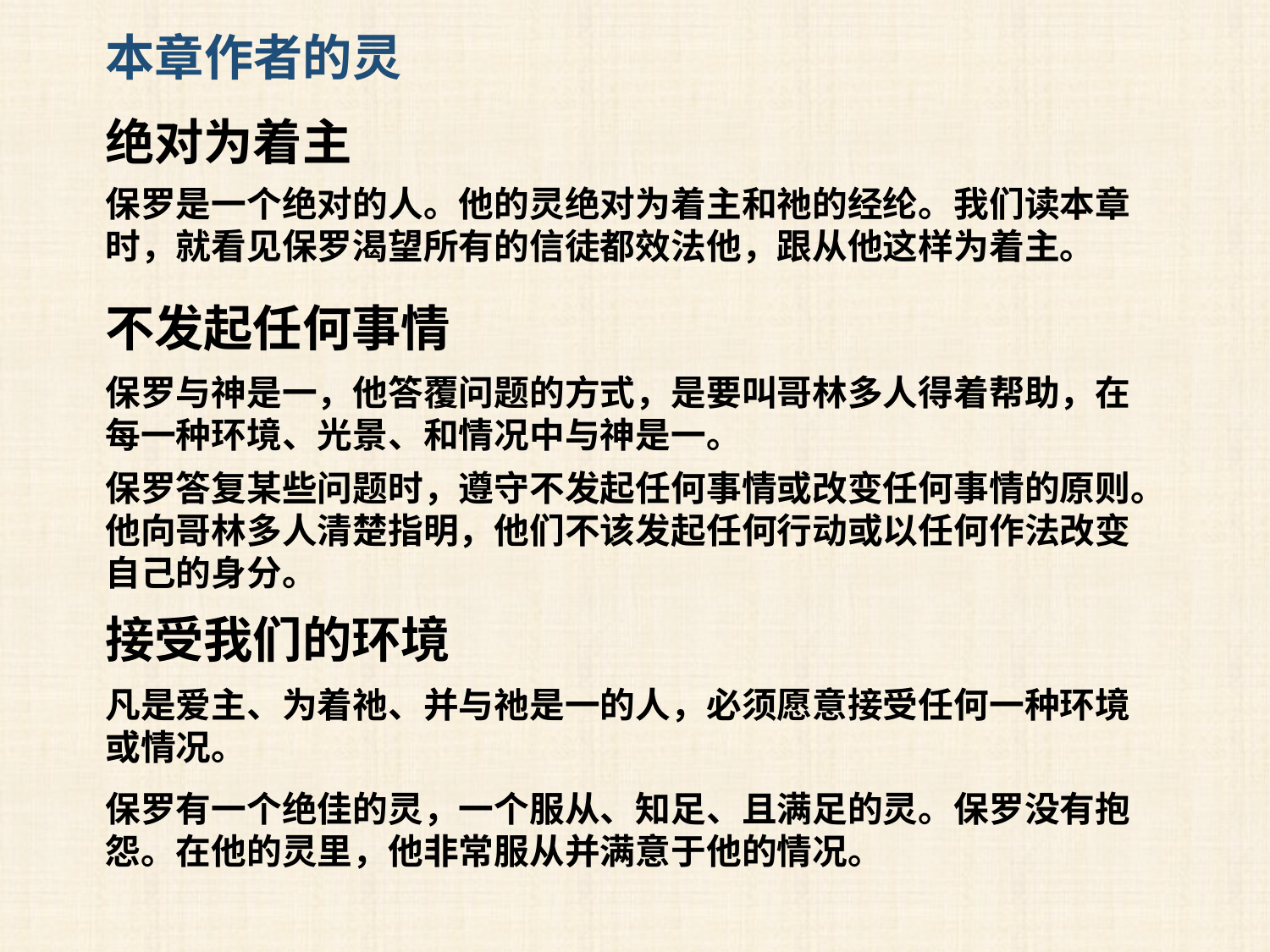

本章作者的灵
绝对为着主
保罗是一个绝对的人。他的灵绝对为着主和祂的经纶。我们读本章时，就看见保罗渴望所有的信徒都效法他，跟从他这样为着主。
不发起任何事情
保罗与神是一，他答覆问题的方式，是要叫哥林多人得着帮助，在每一种环境、光景、和情况中与神是一。
保罗答复某些问题时，遵守不发起任何事情或改变任何事情的原则。他向哥林多人清楚指明，他们不该发起任何行动或以任何作法改变自己的身分。
接受我们的环境
凡是爱主、为着祂、并与祂是一的人，必须愿意接受任何一种环境或情况。
保罗有一个绝佳的灵，一个服从、知足、且满足的灵。保罗没有抱怨。在他的灵里，他非常服从并满意于他的情况。